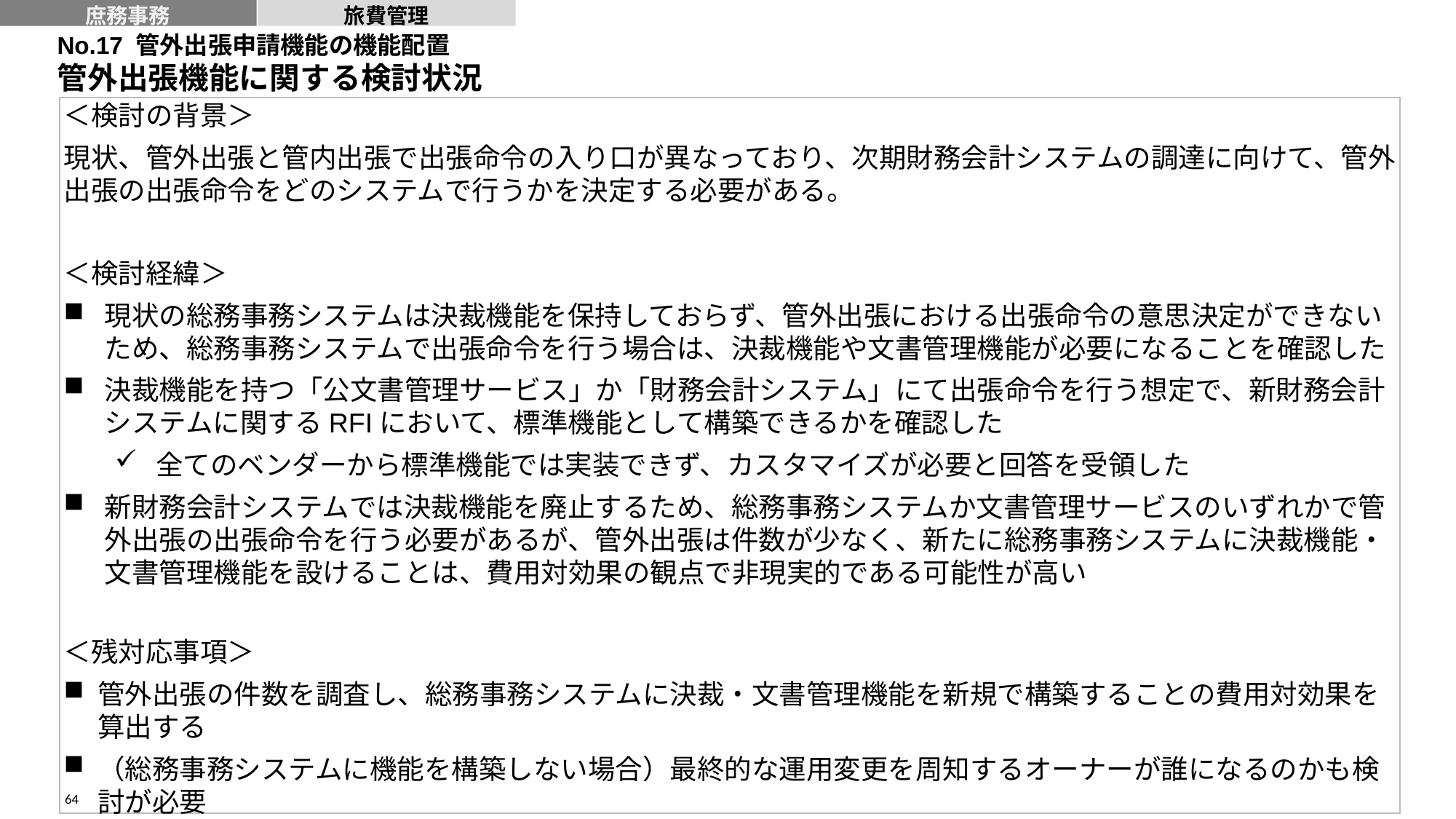

庶務事務
旅費管理
No.17 管外出張申請機能の機能配置
管外出張機能に関する検討状況
＜検討の背景＞
現状、管外出張と管内出張で出張命令の入り口が異なっており、次期財務会計システムの調達に向けて、管外出張の出張命令をどのシステムで行うかを決定する必要がある。

＜検討経緯＞
現状の総務事務システムは決裁機能を保持しておらず、管外出張における出張命令の意思決定ができないため、総務事務システムで出張命令を行う場合は、決裁機能や文書管理機能が必要になることを確認した
決裁機能を持つ「公文書管理サービス」か「財務会計システム」にて出張命令を行う想定で、新財務会計システムに関するRFIにおいて、標準機能として構築できるかを確認した
全てのベンダーから標準機能では実装できず、カスタマイズが必要と回答を受領した
新財務会計システムでは決裁機能を廃止するため、総務事務システムか文書管理サービスのいずれかで管外出張の出張命令を行う必要があるが、管外出張は件数が少なく、新たに総務事務システムに決裁機能・文書管理機能を設けることは、費用対効果の観点で非現実的である可能性が高い

＜残対応事項＞
管外出張の件数を調査し、総務事務システムに決裁・文書管理機能を新規で構築することの費用対効果を算出する
（総務事務システムに機能を構築しない場合）最終的な運用変更を周知するオーナーが誰になるのかも検討が必要
64